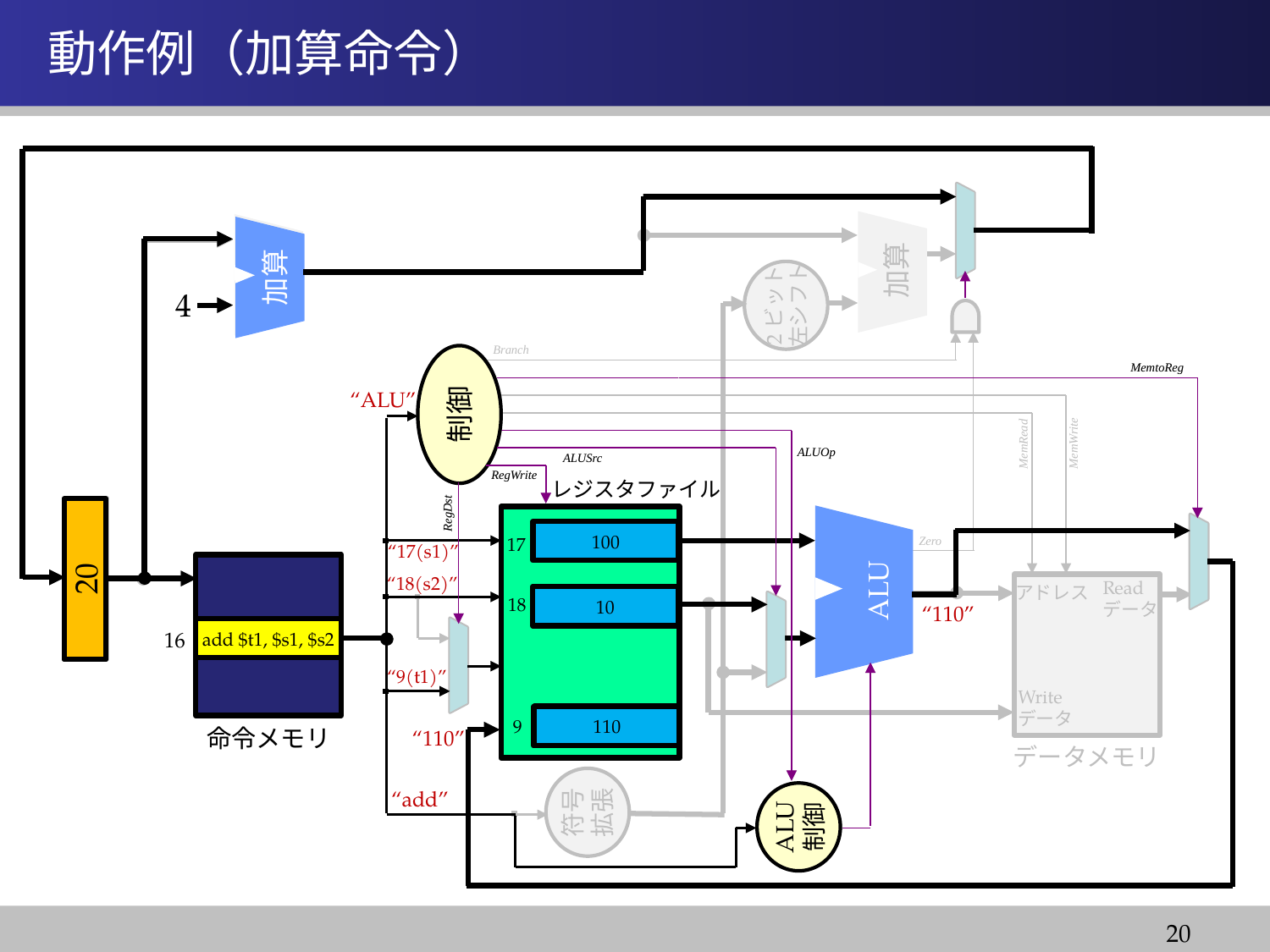

情報システム基盤学基礎１
# 動作例（加算命令）
MemtoReg

ALUOp

ALU

ALU
制御

制御
ALUSrc
RegWrite
レジスタファイル
RegDst

加算

4

命令メモリ

加算
加算

2ビット
左シフト
4

Branch

MemtoReg
“ALU”
制御
MemRead
MemWrite
ALUOp
ALUSrc
RegWrite
レジスタファイル
RegDst

Read
Reg 1
Read
データ1
100
17
10
18
0
9
Zero
“17(s1)”

Read
アドレス
PC
20
16
“18(s2)”
ALU
Read
データ
Read
Reg 2

アドレス

Read
データ2

“110”

Read
データ
add $t1, $s1, $s2
16

Write
Reg

“9(t1)”

Write
データ
Write
データ
110
命令メモリ
“110”
データメモリ

符号
拡張
“add”

ALU
制御
20